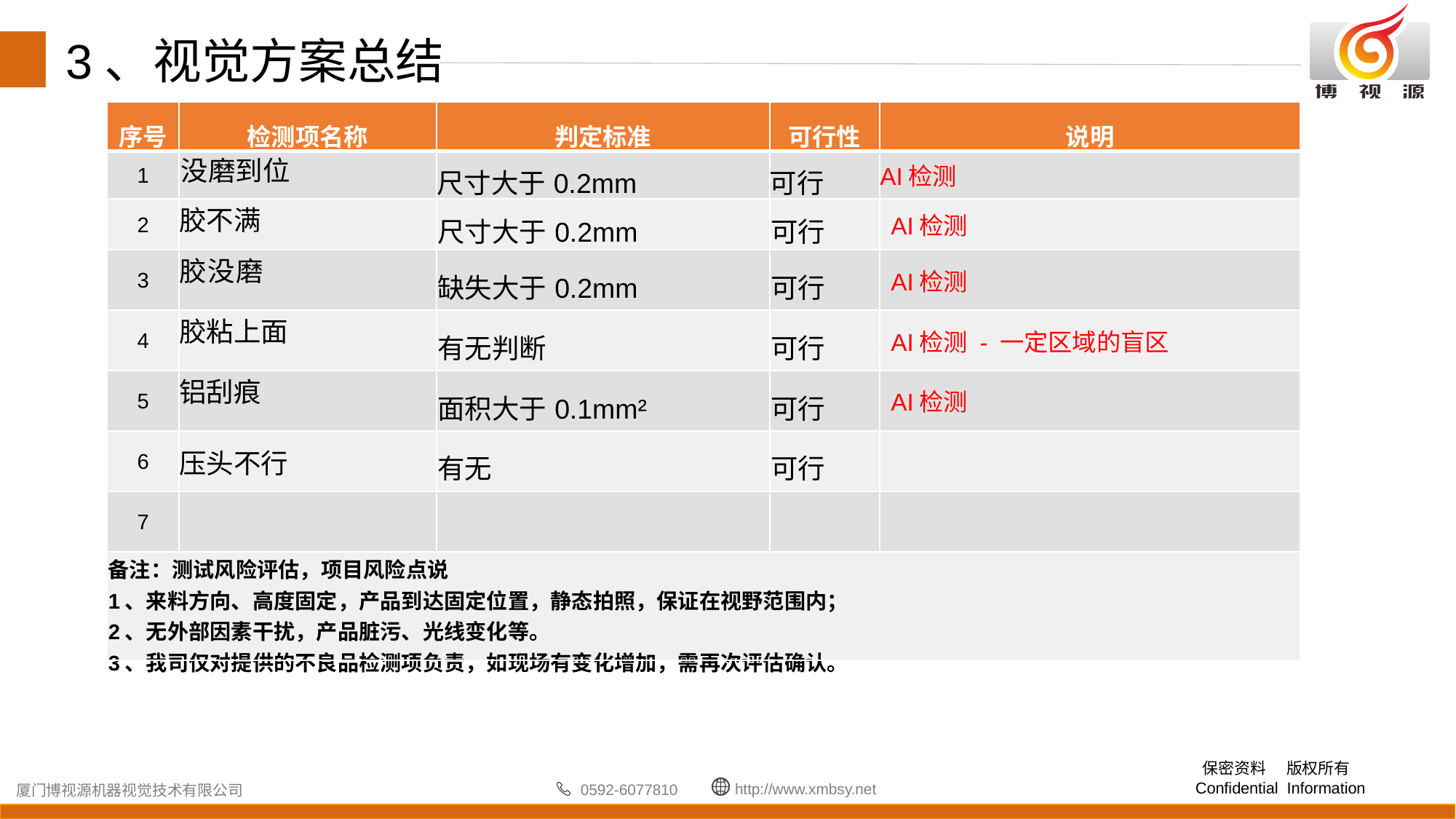

3、视觉方案总结
| 序号 | 检测项名称 | 判定标准 | 可行性 | 说明 |
| --- | --- | --- | --- | --- |
| 1 | 没磨到位 | 尺寸大于0.2mm | 可行 | AI检测 |
| 2 | 胶不满 | 尺寸大于0.2mm | 可行 | AI检测 |
| 3 | 胶没磨 | 缺失大于0.2mm | 可行 | AI检测 |
| 4 | 胶粘上面 | 有无判断 | 可行 | AI检测 - 一定区域的盲区 |
| 5 | 铝刮痕 | 面积大于0.1mm² | 可行 | AI检测 |
| 6 | 压头不行 | 有无 | 可行 |  |
| 7 |  |  |  |  |
| 备注：测试风险评估，项目风险点说 1、来料方向、高度固定，产品到达固定位置，静态拍照，保证在视野范围内； 2、无外部因素干扰，产品脏污、光线变化等。 3、我司仅对提供的不良品检测项负责，如现场有变化增加，需再次评估确认。 |  |  |  |  |